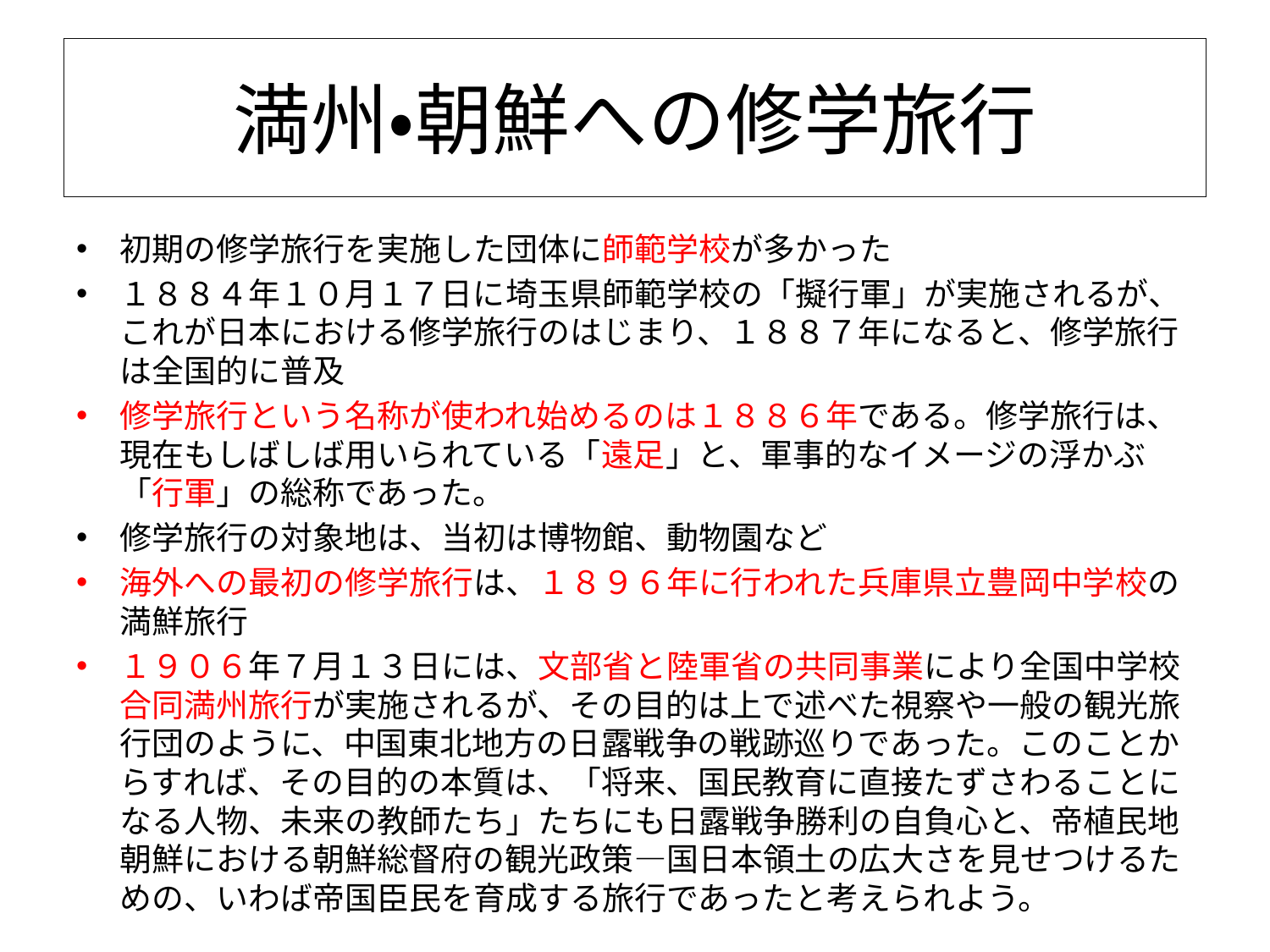

# 満州・朝鮮への修学旅行
初期の修学旅行を実施した団体に師範学校が多かった
１８８４年１０月１７日に埼玉県師範学校の「擬行軍」が実施されるが、これが日本における修学旅行のはじまり、１８８７年になると、修学旅行は全国的に普及
修学旅行という名称が使われ始めるのは１８８６年である。修学旅行は、現在もしばしば用いられている「遠足」と、軍事的なイメージの浮かぶ「行軍」の総称であった。
修学旅行の対象地は、当初は博物館、動物園など
海外への最初の修学旅行は、１８９６年に行われた兵庫県立豊岡中学校の満鮮旅行
１９０６年７月１３日には、文部省と陸軍省の共同事業により全国中学校合同満州旅行が実施されるが、その目的は上で述べた視察や一般の観光旅行団のように、中国東北地方の日露戦争の戦跡巡りであった。このことからすれば、その目的の本質は、「将来、国民教育に直接たずさわることになる人物、未来の教師たち」たちにも日露戦争勝利の自負心と、帝植民地朝鮮における朝鮮総督府の観光政策―国日本領土の広大さを見せつけるための、いわば帝国臣民を育成する旅行であったと考えられよう。